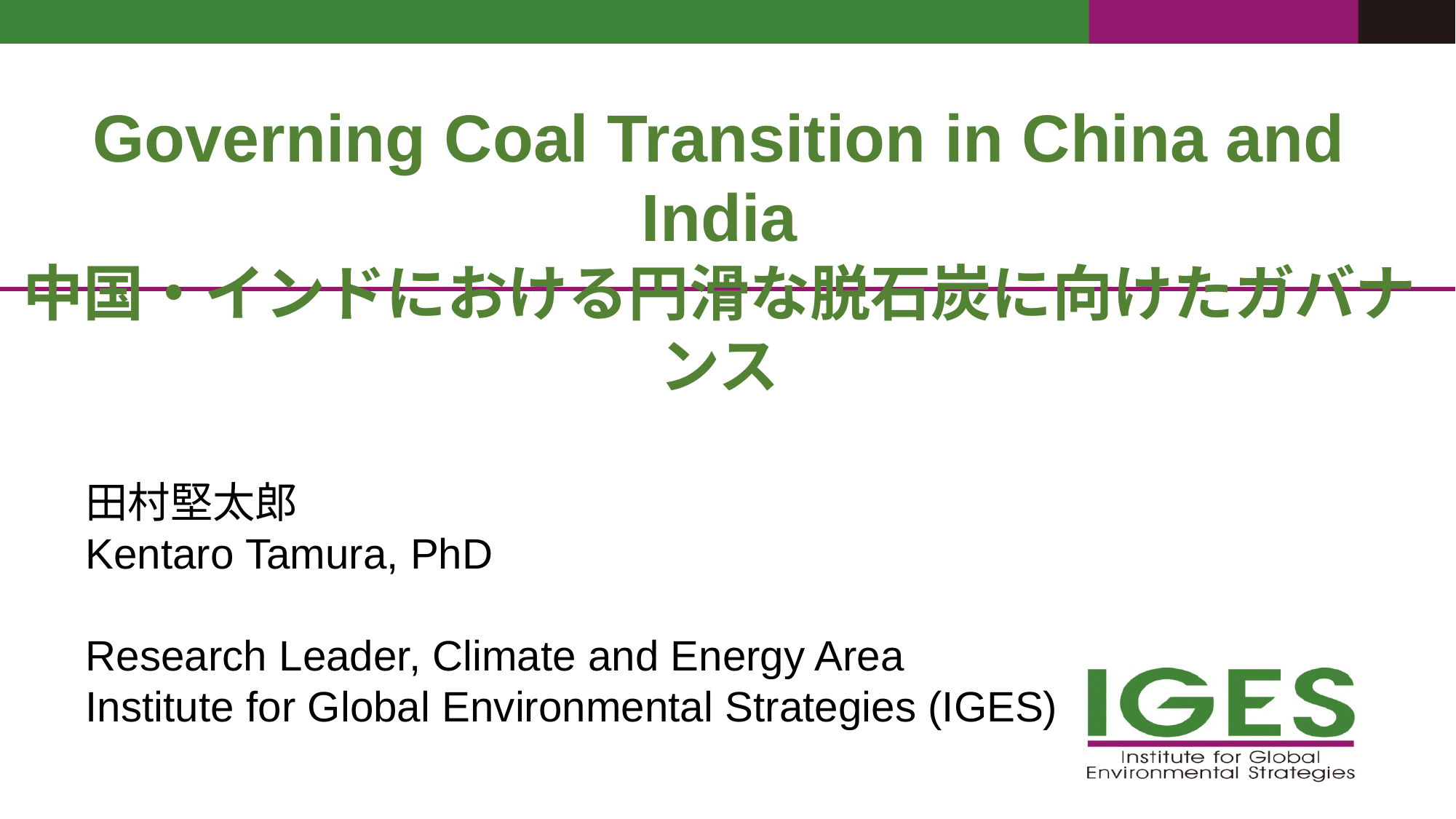

Governing Coal Transition in China and India
中国・インドにおける円滑な脱石炭に向けたガバナンス
田村堅太郎
Kentaro Tamura, PhD

Research Leader, Climate and Energy Area
Institute for Global Environmental Strategies (IGES)